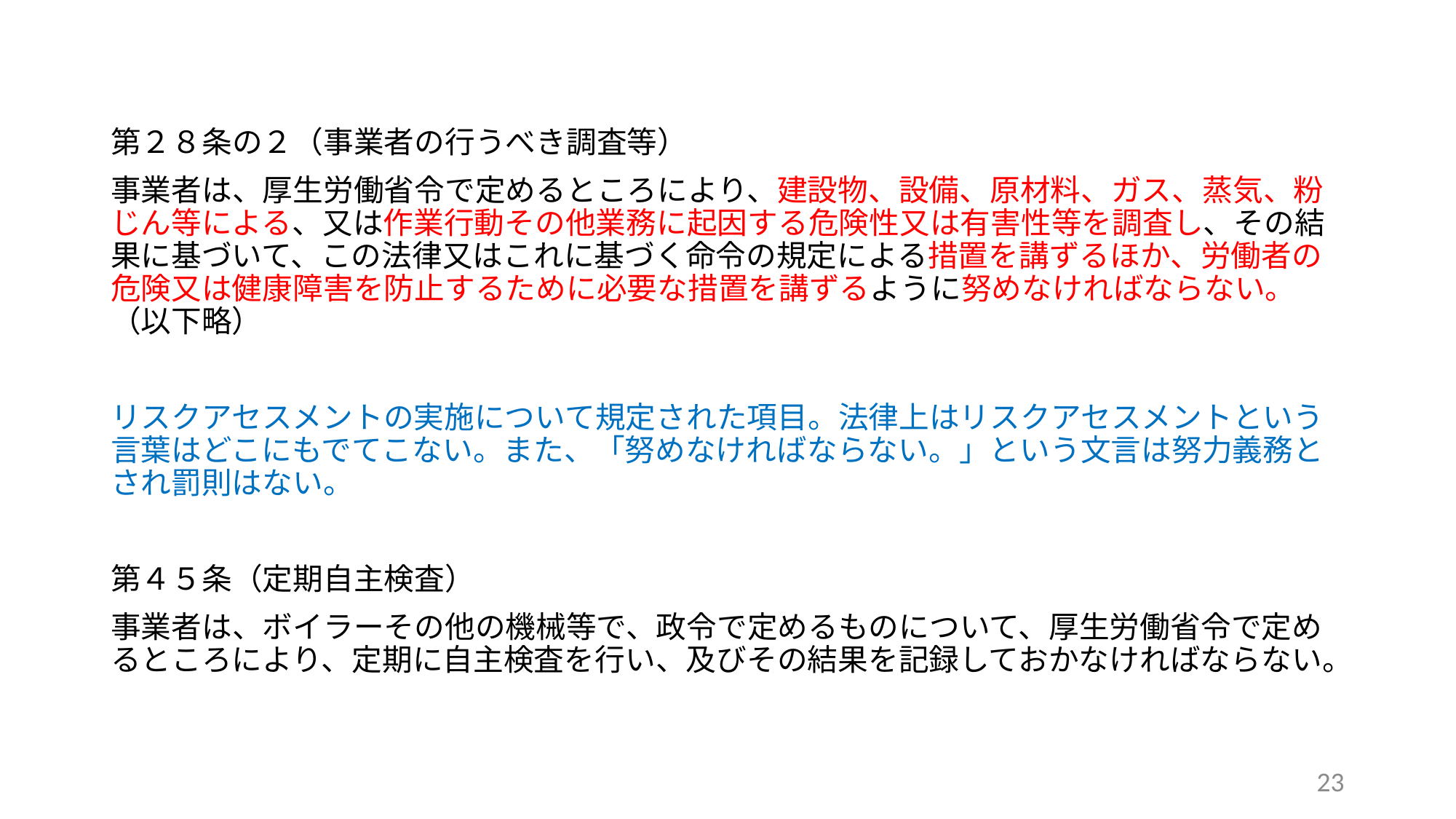

第２８条の２（事業者の行うべき調査等）
事業者は、厚生労働省令で定めるところにより、建設物、設備、原材料、ガス、蒸気、粉じん等による、又は作業行動その他業務に起因する危険性又は有害性等を調査し、その結果に基づいて、この法律又はこれに基づく命令の規定による措置を講ずるほか、労働者の危険又は健康障害を防止するために必要な措置を講ずるように努めなければならない。（以下略）

リスクアセスメントの実施について規定された項目。法律上はリスクアセスメントという言葉はどこにもでてこない。また、「努めなければならない。」という文言は努力義務とされ罰則はない。

第４５条（定期自主検査）
事業者は、ボイラーその他の機械等で、政令で定めるものについて、厚生労働省令で定めるところにより、定期に自主検査を行い、及びその結果を記録しておかなければならない。
23